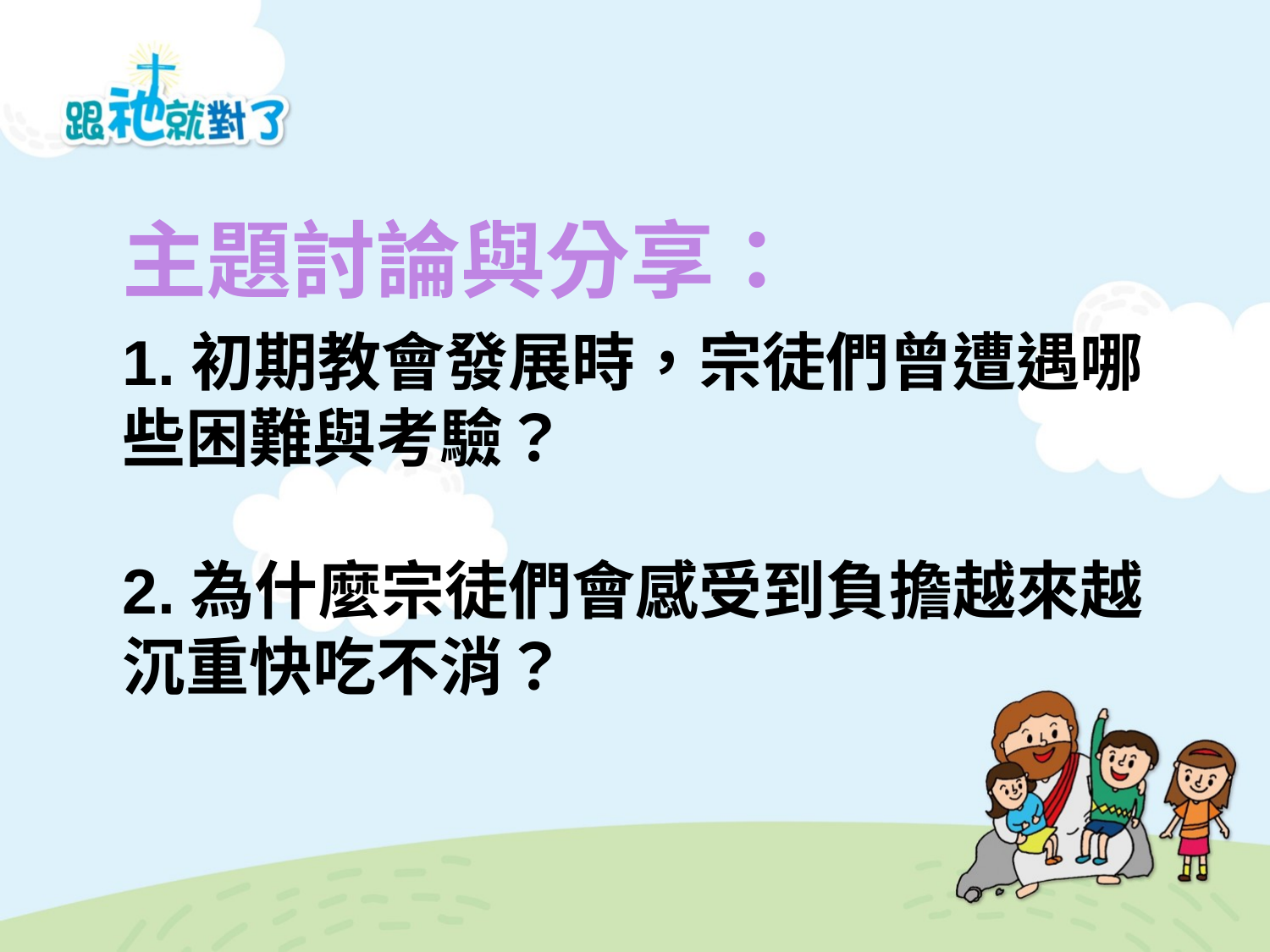

主題討論與分享：
1.初期教會發展時，宗徒們曾遭遇哪些困難與考驗？

2.為什麼宗徒們會感受到負擔越來越沉重快吃不消？